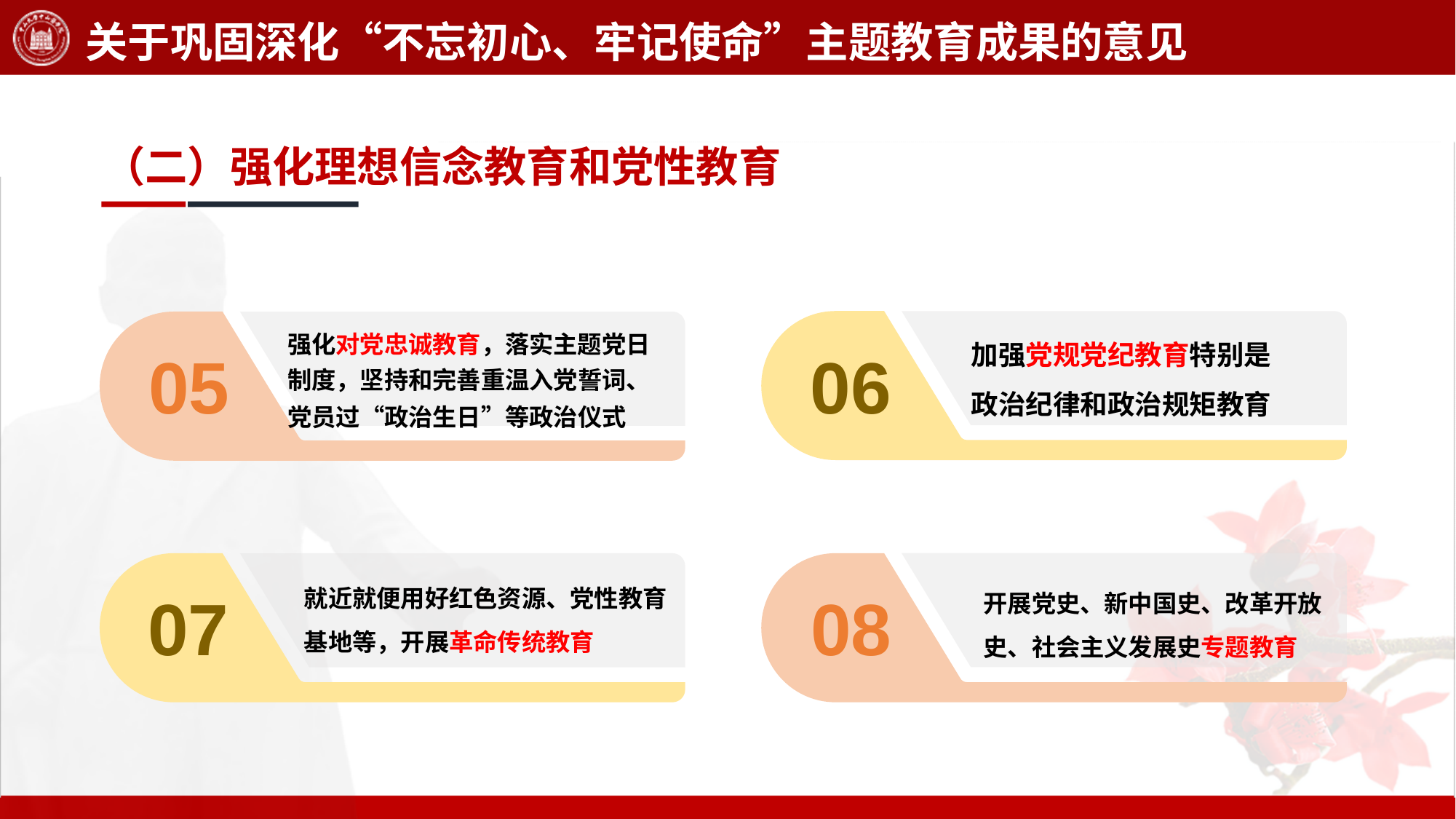

关于巩固深化“不忘初心、牢记使命”主题教育成果的意见
（二）强化理想信念教育和党性教育

06

加强党规党纪教育特别是政治纪律和政治规矩教育

05

强化对党忠诚教育，落实主题党日制度，坚持和完善重温入党誓词、党员过“政治生日”等政治仪式

开展党史、新中国史、改革开放史、社会主义发展史专题教育

08

07

就近就便用好红色资源、党性教育基地等，开展革命传统教育